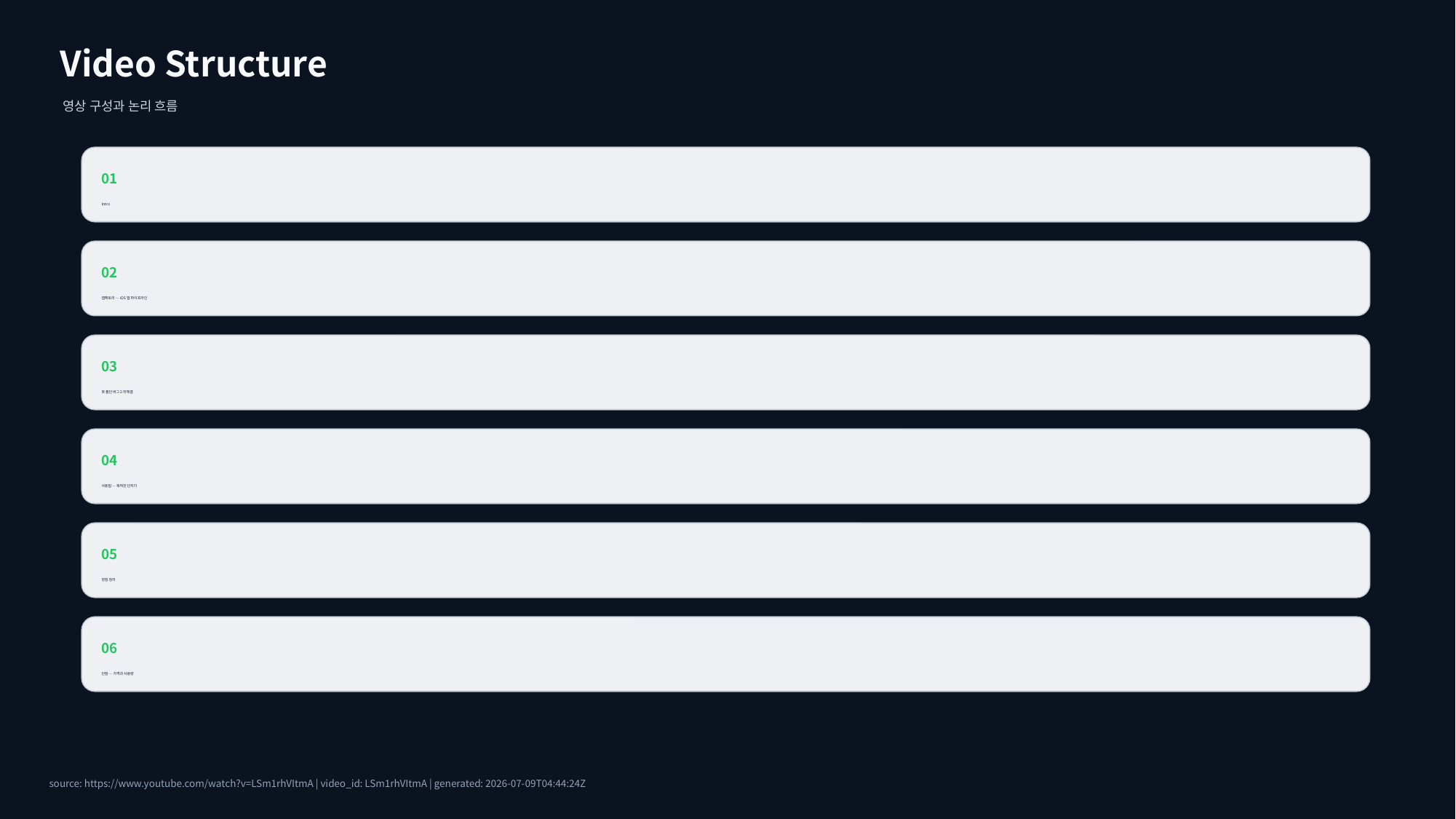

Video Structure
영상 구성과 논리 흐름

01
Intro

02
앱팩토리 — iOS 앱 파이프라인

03
못 풀던 버그 2개 해결

04
사용법 — 목적만 던지기

05
장점 정리

06
단점 — 가격과 사용량
source: https://www.youtube.com/watch?v=LSm1rhVItmA | video_id: LSm1rhVItmA | generated: 2026-07-09T04:44:24Z